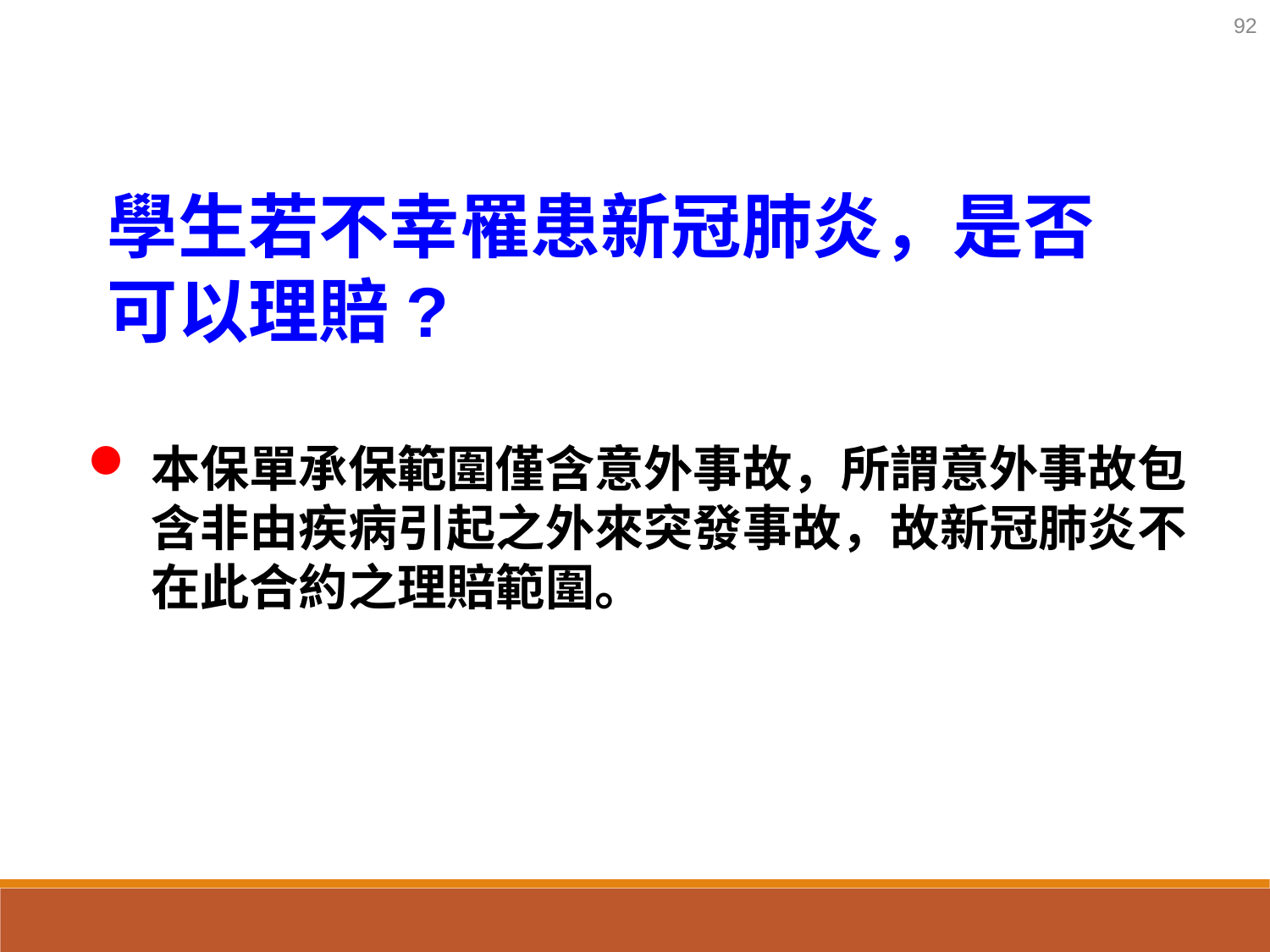

92
學生若不幸罹患新冠肺炎，是否可以理賠?

本保單承保範圍僅含意外事故，所謂意外事故包含非由疾病引起之外來突發事故，故新冠肺炎不在此合約之理賠範圍。